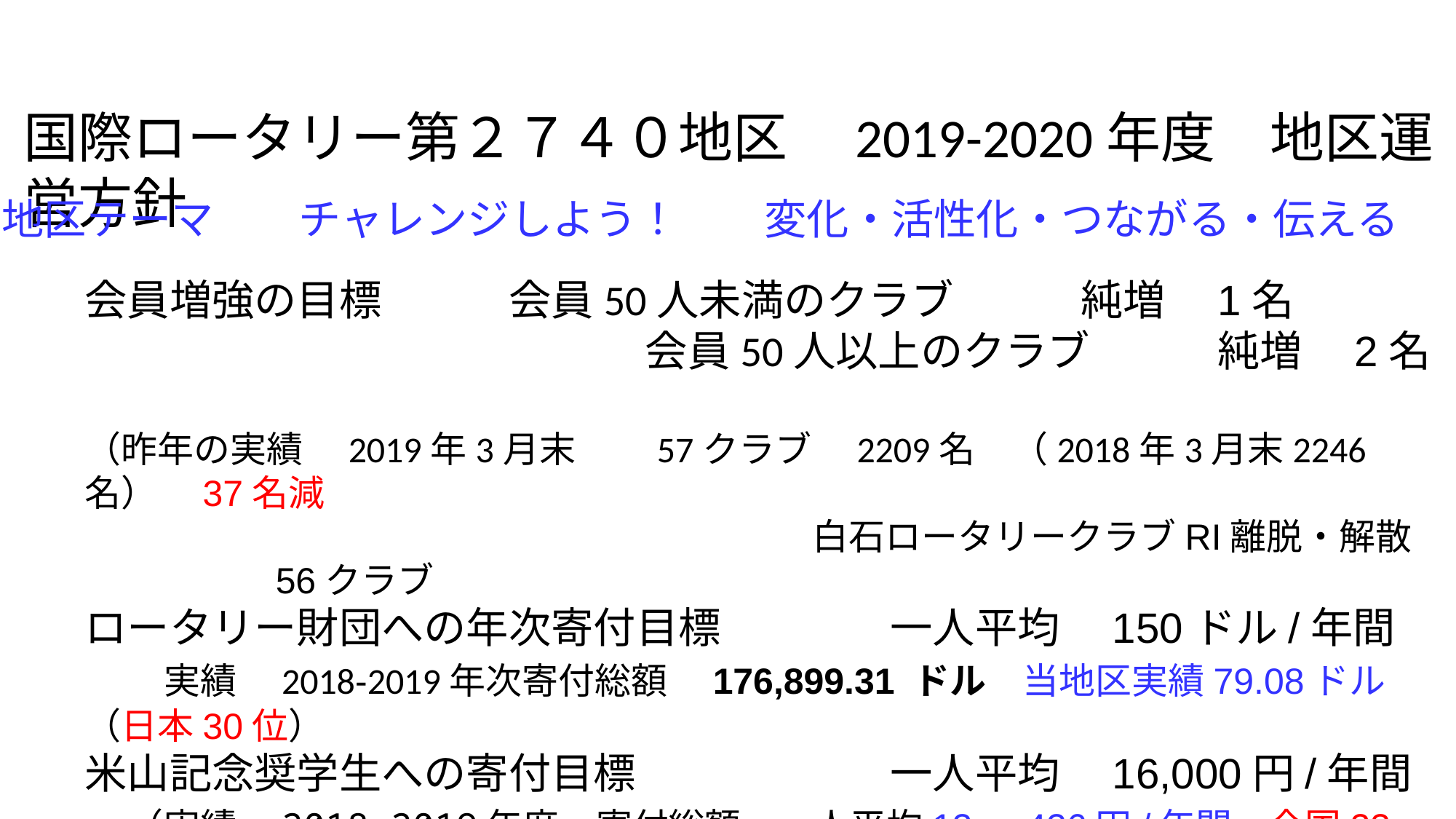

国際ロータリー第２７４０地区　2019-2020年度　地区運営方針

地区テーマ　　チャレンジしよう！　　変化・活性化・つながる・伝える
会員増強の目標　　　会員50人未満のクラブ　　　純増　1名
　　　　　　　　　　　　　 会員50人以上のクラブ　　　純増　2名

（昨年の実績　2019年3月末　　57クラブ　2209名　（2018年3月末2246名）　37名減
　　　　　　　　　　　　　　　　　　　　白石ロータリークラブRI離脱・解散　　　　　56クラブ
ロータリー財団への年次寄付目標　　　　一人平均　150ドル/年間
　　実績　2018‐2019年次寄付総額　176,899.31 ドル　当地区実績79.08ドル（日本30位）
米山記念奨学生への寄付目標　　　　　　一人平均　16,000円/年間
　（実績　2018-2019年度　寄付総額　一人平均12、426円/年間　全国23番目）